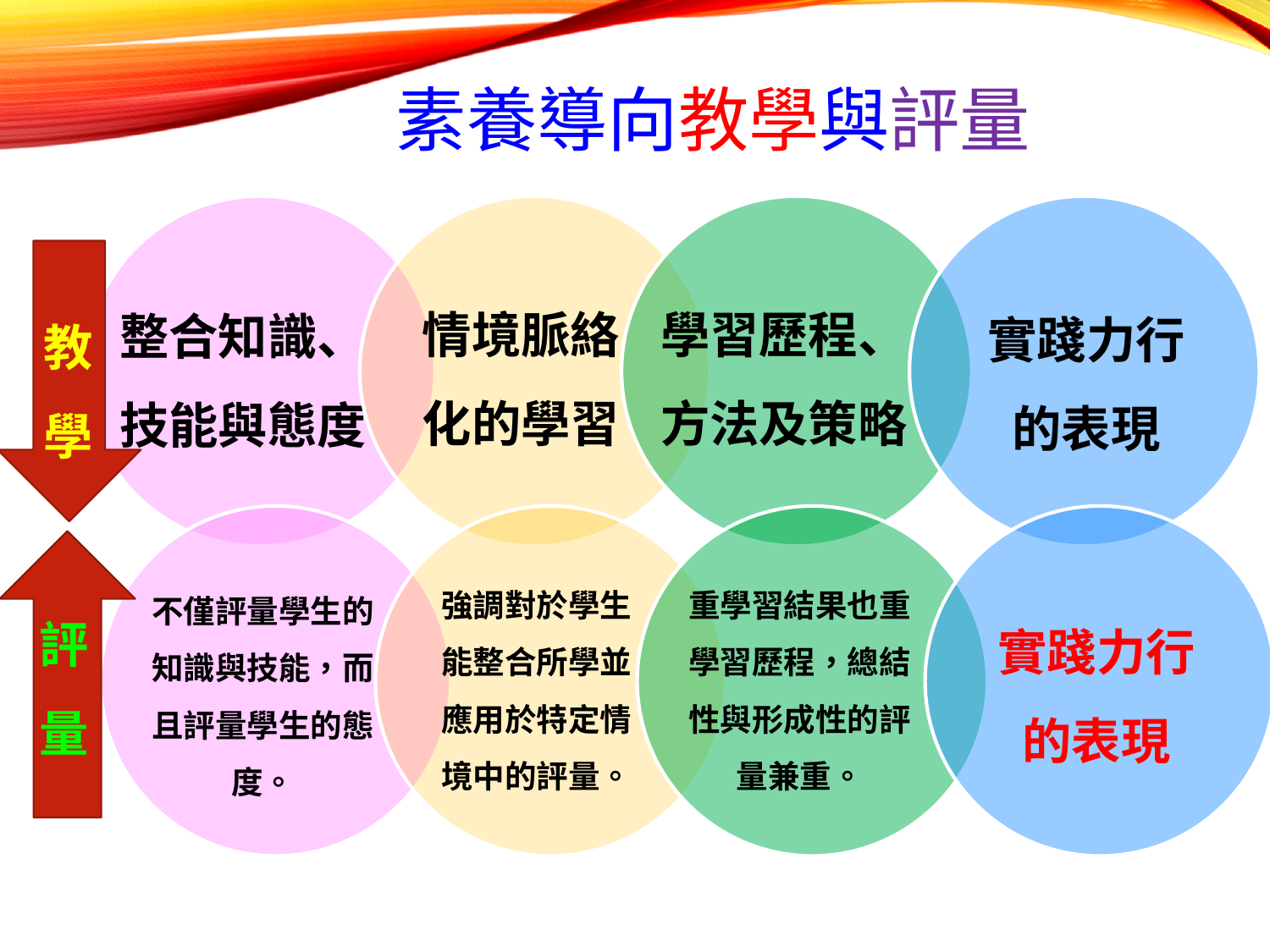

素養導向教學與評量

教學

情境脈絡化的學習
學習歷程、
方法及策略
整合知識、
技能與態度
實踐力行的表現
評量

強調對於學生能整合所學並應用於特定情境中的評量。
重學習結果也重學習歷程，總結性與形成性的評量兼重。
實踐力行的表現
不僅評量學生的知識與技能，而且評量學生的態度。